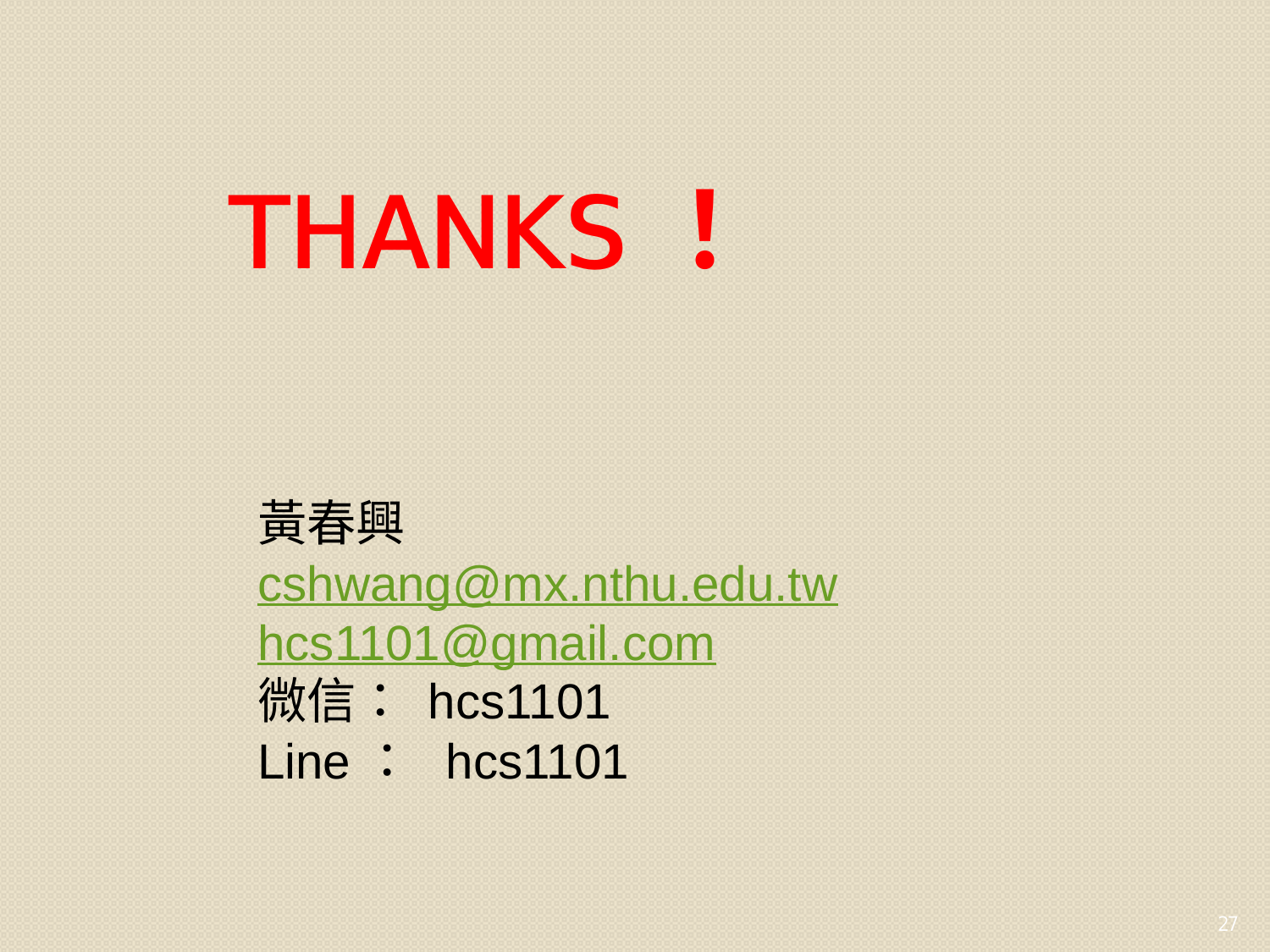

# THANKS！
黃春興
cshwang@mx.nthu.edu.tw
hcs1101@gmail.com
微信： hcs1101
Line：  hcs1101
27